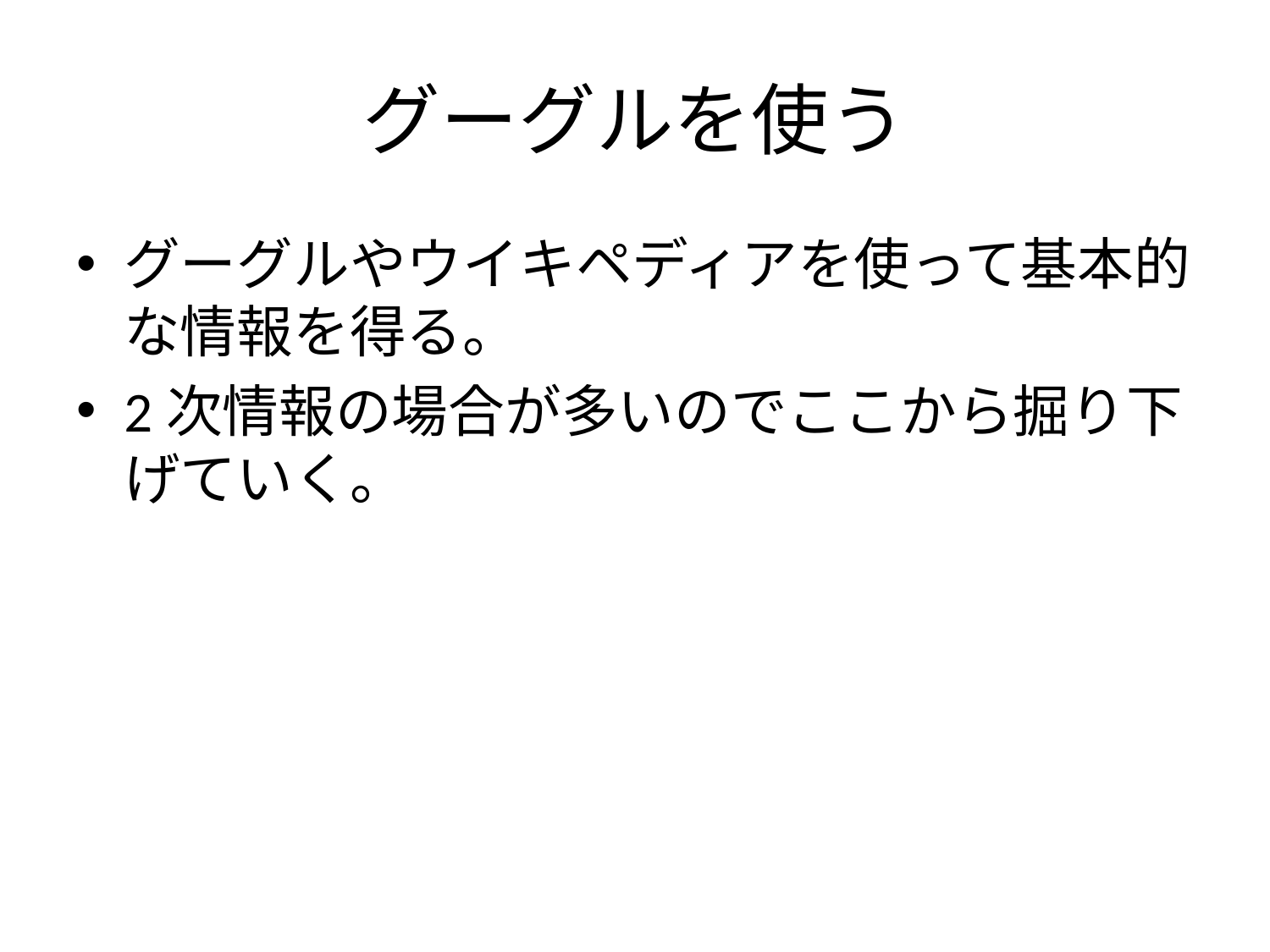

# グーグルを使う
グーグルやウイキペディアを使って基本的な情報を得る。
2次情報の場合が多いのでここから掘り下げていく。